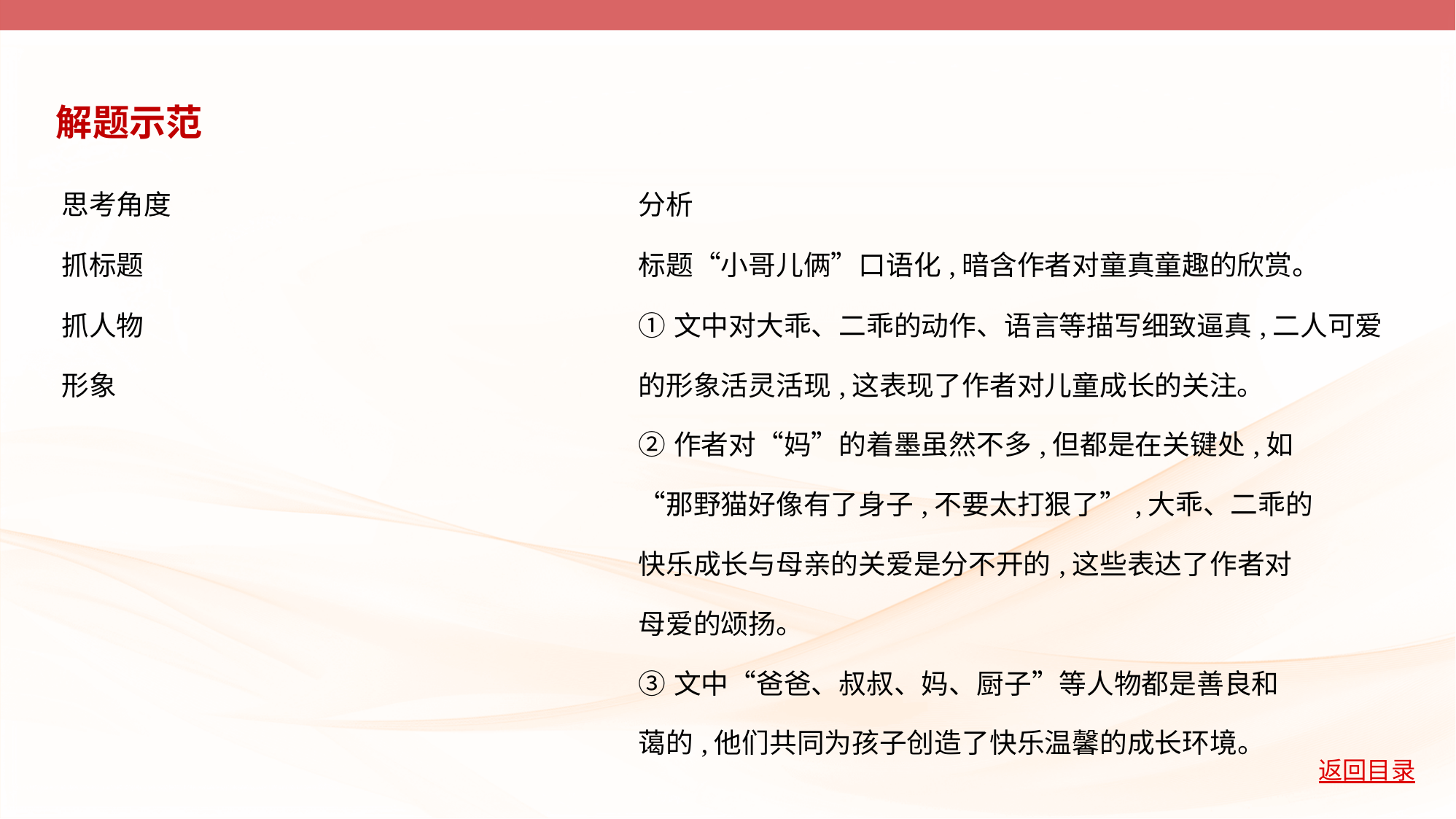

解题示范
| 思考角度 | 分析 |
| --- | --- |
| 抓标题 | 标题“小哥儿俩”口语化,暗含作者对童真童趣的欣赏。 |
| 抓人物 形象 | ①文中对大乖、二乖的动作、语言等描写细致逼真,二人可爱的形象活灵活现,这表现了作者对儿童成长的关注。 ②作者对“妈”的着墨虽然不多,但都是在关键处,如 “那野猫好像有了身子,不要太打狠了”,大乖、二乖的 快乐成长与母亲的关爱是分不开的,这些表达了作者对 母爱的颂扬。 ③文中“爸爸、叔叔、妈、厨子”等人物都是善良和 蔼的,他们共同为孩子创造了快乐温馨的成长环境。 |